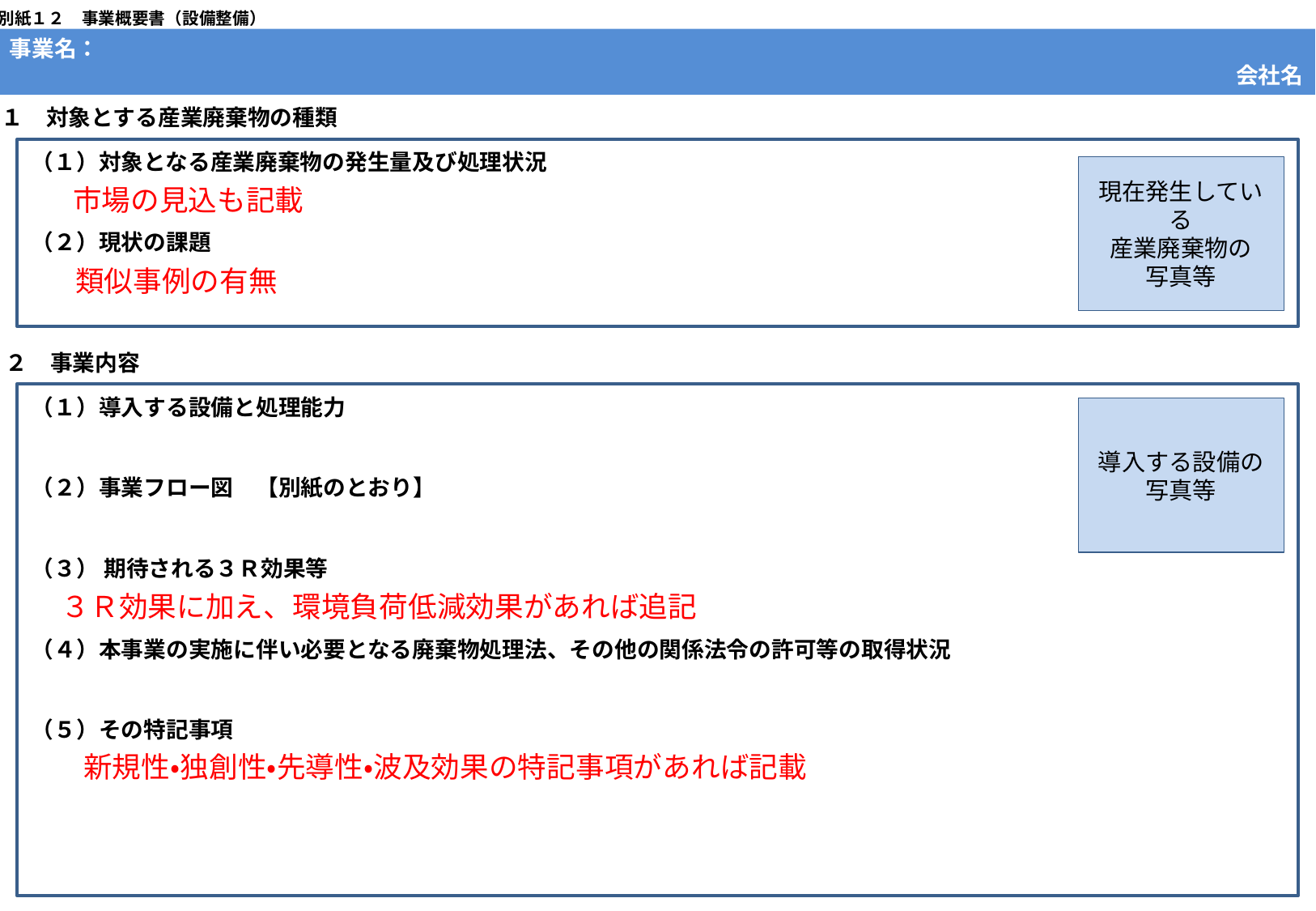

別紙１２　事業概要書（設備整備）
事業名：
会社名
１　対象とする産業廃棄物の種類

（１）対象となる産業廃棄物の発生量及び処理状況

（２）現状の課題

現在発生している
産業廃棄物の
写真等
市場の見込も記載
類似事例の有無
２　事業内容

（１）導入する設備と処理能力

（２）事業フロー図　【別紙のとおり】

（３） 期待される３Ｒ効果等

（４）本事業の実施に伴い必要となる廃棄物処理法、その他の関係法令の許可等の取得状況

（５）その特記事項

導入する設備の
写真等
３Ｒ効果に加え、環境負荷低減効果があれば追記
新規性・独創性・先導性・波及効果の特記事項があれば記載